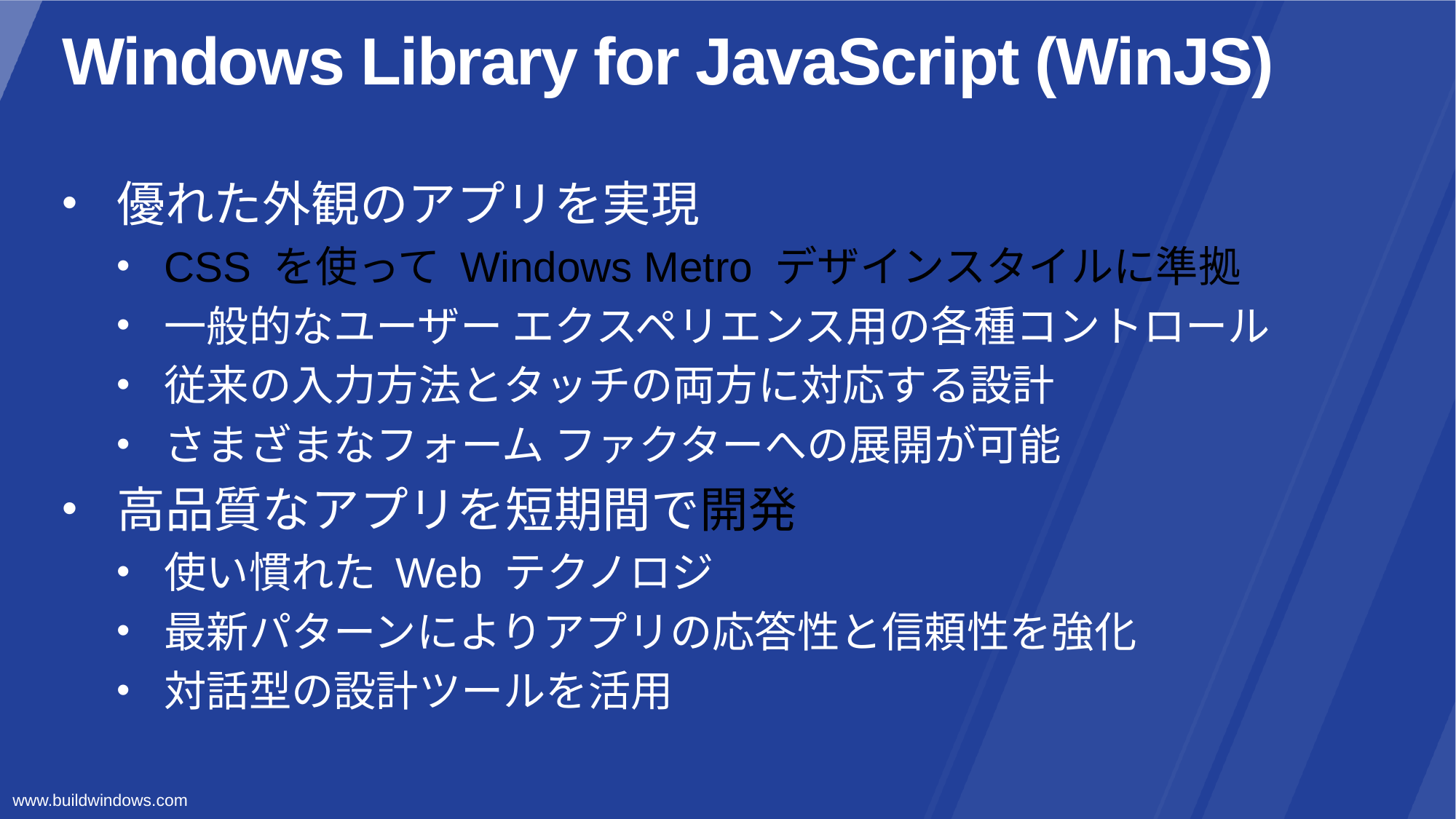

# Windows Library for JavaScript (WinJS)
優れた外観のアプリを実現
CSS を使って Windows Metro デザインスタイルに準拠
一般的なユーザー エクスペリエンス用の各種コントロール
従来の入力方法とタッチの両方に対応する設計
さまざまなフォーム ファクターへの展開が可能
高品質なアプリを短期間で開発
使い慣れた Web テクノロジ
最新パターンによりアプリの応答性と信頼性を強化
対話型の設計ツールを活用